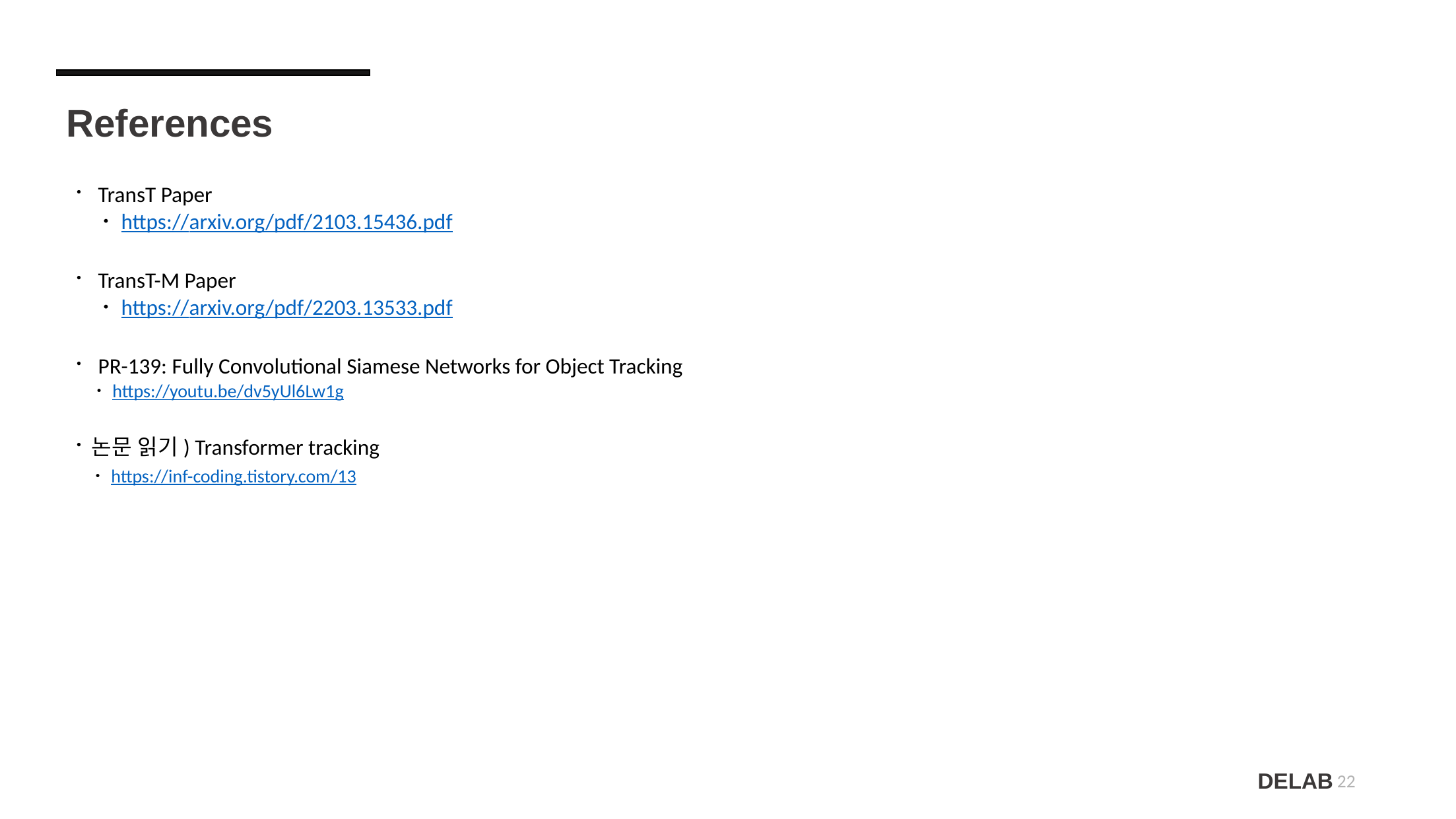

References

ㆍTransT Paper
    ㆍhttps://arxiv.org/pdf/2103.15436.pdf

ㆍTransT-M Paper
    ㆍhttps://arxiv.org/pdf/2203.13533.pdf

ㆍPR-139: Fully Convolutional Siamese Networks for Object Tracking
    ㆍhttps://youtu.be/dv5yUl6Lw1g

ㆍ논문 읽기) Transformer tracking
   ㆍhttps://inf-coding.tistory.com/13
22
DELAB